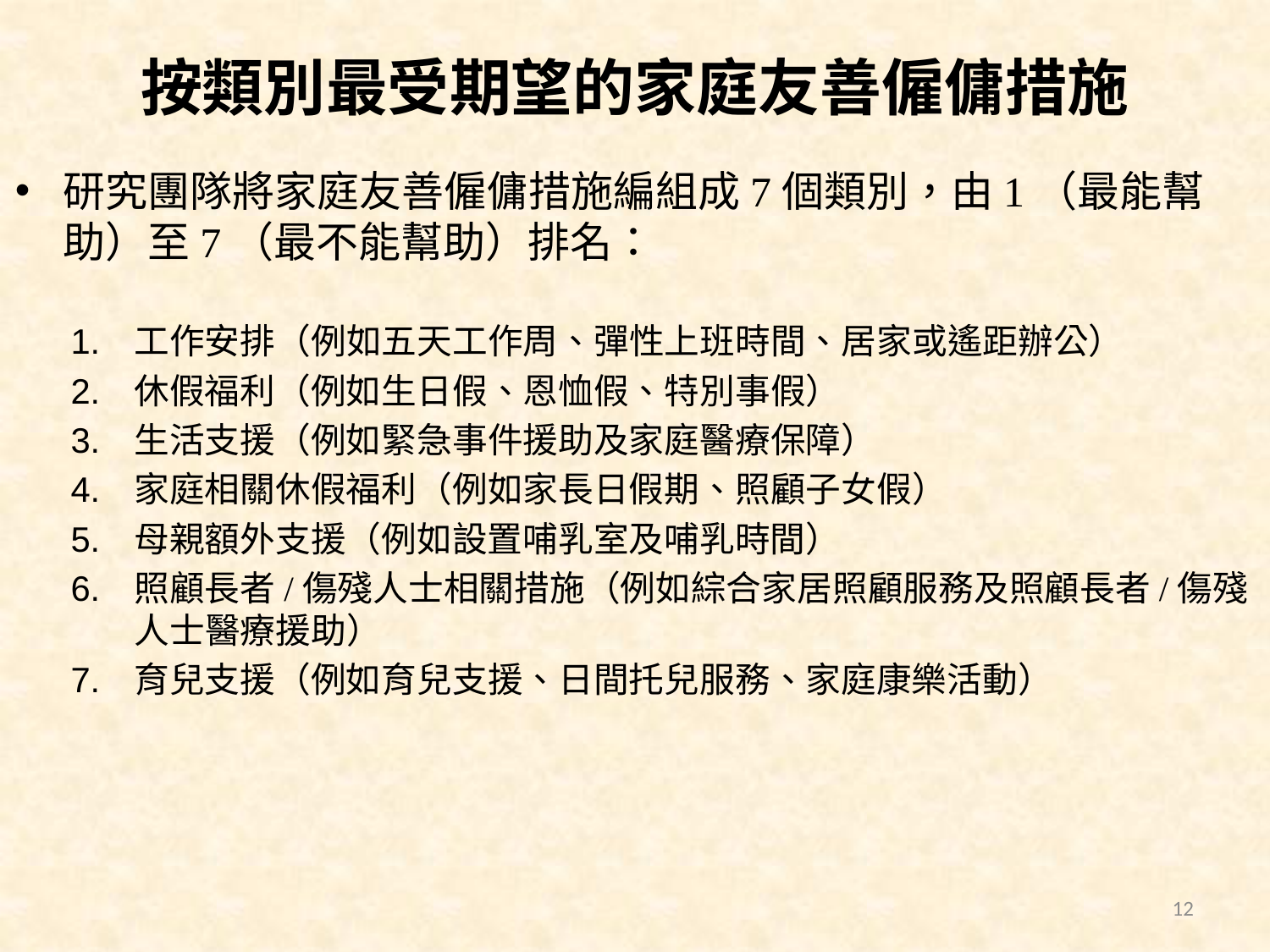

# 按類別最受期望的家庭友善僱傭措施
研究團隊將家庭友善僱傭措施編組成7個類別，由1（最能幫助）至7（最不能幫助）排名：

工作安排（例如五天工作周、彈性上班時間、居家或遙距辦公）
休假福利（例如生日假、恩恤假、特別事假）
生活支援（例如緊急事件援助及家庭醫療保障）
家庭相關休假福利（例如家長日假期、照顧子女假）
母親額外支援（例如設置哺乳室及哺乳時間）
照顧長者/傷殘人士相關措施（例如綜合家居照顧服務及照顧長者/傷殘人士醫療援助）
育兒支援（例如育兒支援、日間托兒服務、家庭康樂活動）
12